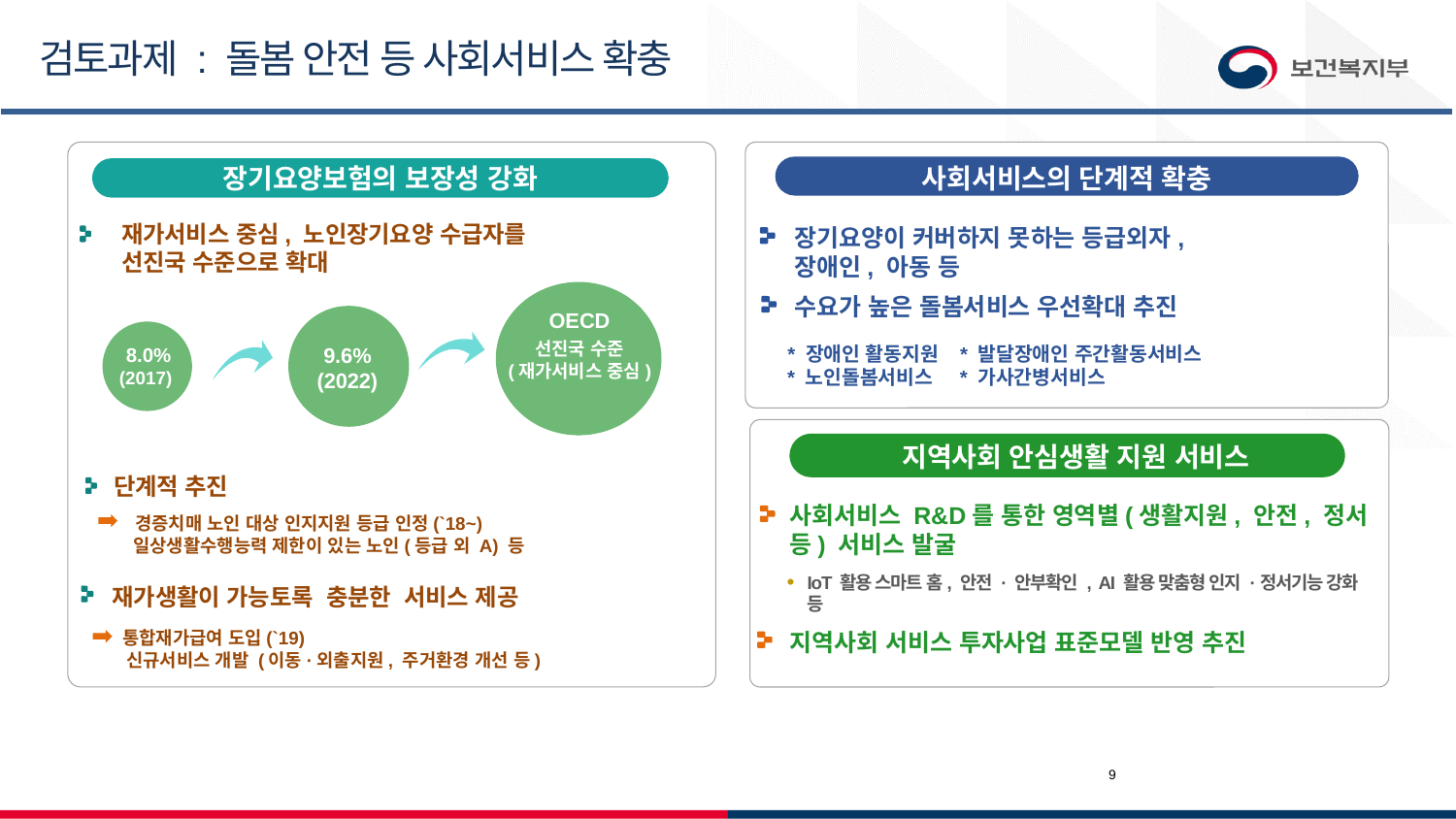

검토과제 : 돌봄 안전 등 사회서비스 확충

사회서비스의 단계적 확충

장기요양보험의 보장성 강화

재가서비스 중심, 노인장기요양 수급자를
선진국 수준으로 확대

 장기요양이 커버하지 못하는 등급외자,
 장애인, 아동 등

 수요가 높은 돌봄서비스 우선확대 추진

 * 장애인 활동지원,  * 발달장애인 주간활동서비스,
 * 노인돌봄서비스    * 가사간병서비스

OECD

선진국 수준
(재가서비스 중심)

9.6%
(2022)
 8.0%
(2017)

지역사회 안심생활 지원 서비스

단계적 추진

   경증치매 노인 대상 인지지원 등급 인정(`18~)
   일상생활수행능력 제한이 있는 노인(등급 외 A) 등

사회서비스 R&D를 통한 영역별(생활지원, 안전, 정서 등) 서비스 발굴

지역사회 서비스 투자사업 표준모델 반영 추진

IoT 활용 스마트 홈, 안전 · 안부확인 ,  AI 활용 맞춤형 인지 ·정서기능 강화 등
재가생활이 가능토록  충분한  서비스 제공

 통합재가급여 도입(`19)
  신규서비스 개발 (이동·외출지원, 주거환경 개선 등)

`

9